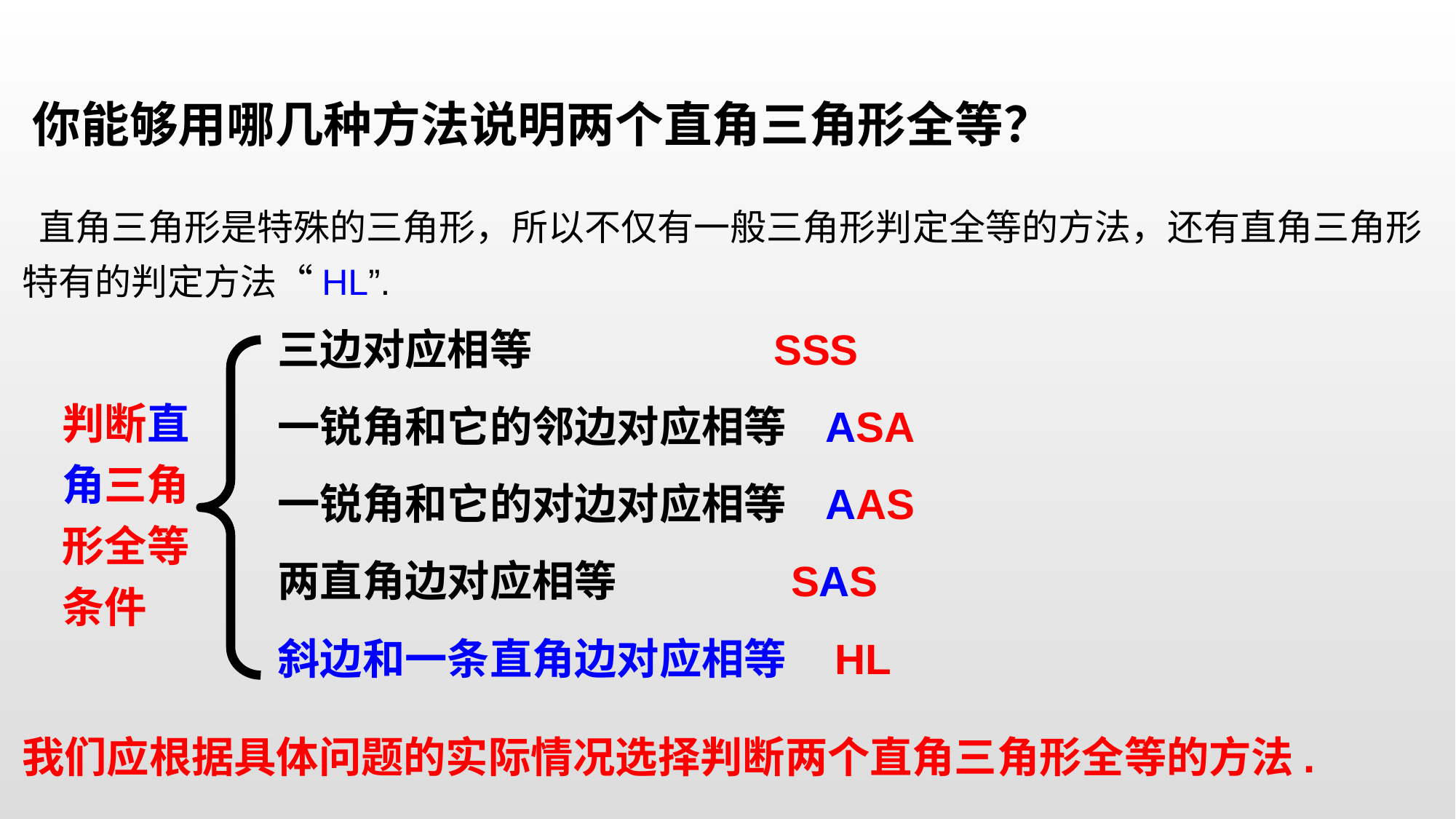

你能够用哪几种方法说明两个直角三角形全等？
 直角三角形是特殊的三角形，所以不仅有一般三角形判定全等的方法，还有直角三角形特有的判定方法“HL”.
三边对应相等                        SSS
一锐角和它的邻边对应相等   ASA
一锐角和它的对边对应相等   AAS
两直角边对应相等                 SAS
斜边和一条直角边对应相等    HL

判断直角三角形全等条件
我们应根据具体问题的实际情况选择判断两个直角三角形全等的方法.